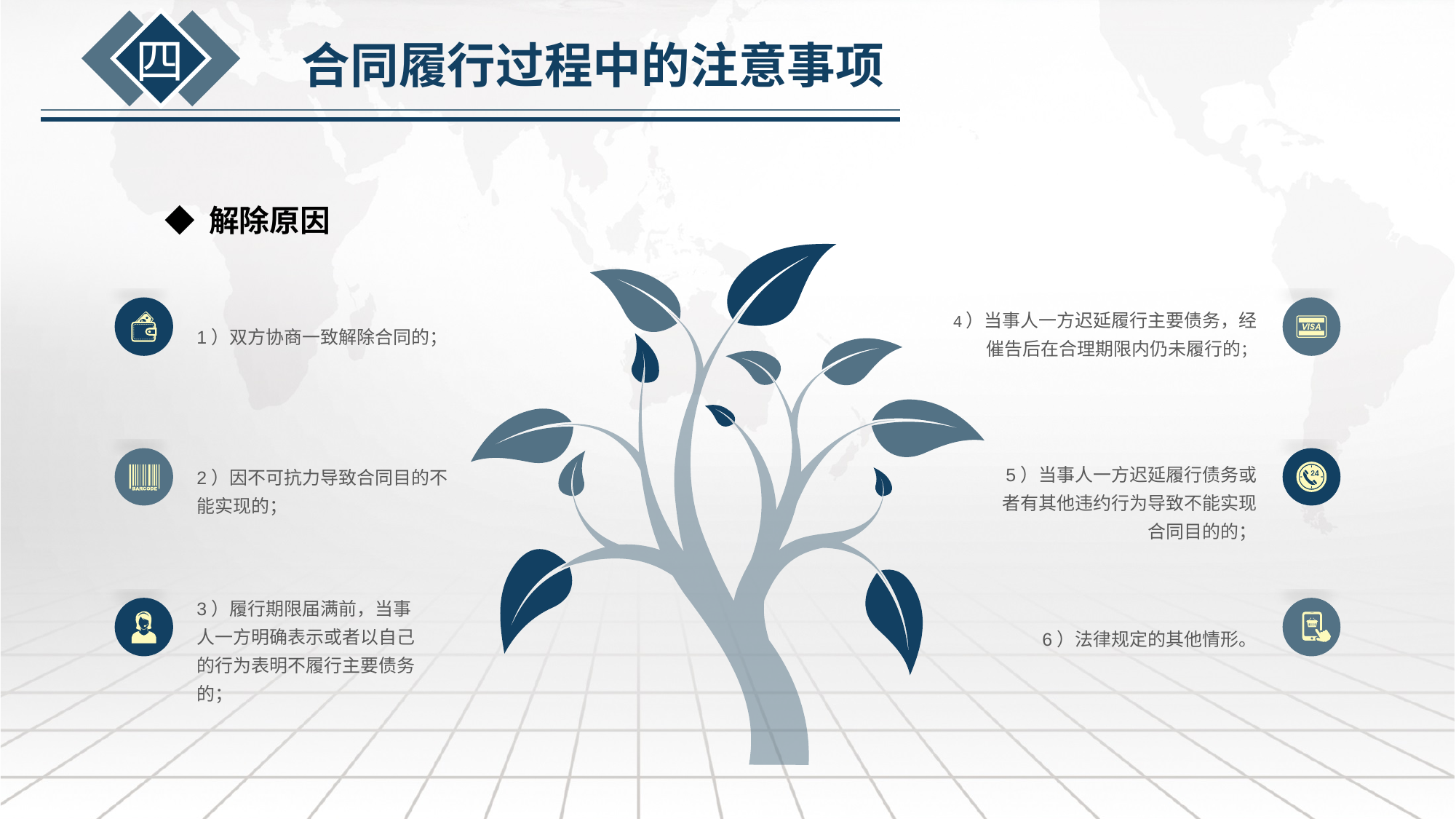

四
合同履行过程中的注意事项
◆ 解除原因

4）当事人一方迟延履行主要债务，经催告后在合理期限内仍未履行的；

1）双方协商一致解除合同的；

5）当事人一方迟延履行债务或者有其他违约行为导致不能实现合同目的的；
2）因不可抗力导致合同目的不能实现的；

3）履行期限届满前，当事人一方明确表示或者以自己的行为表明不履行主要债务的；

6）法律规定的其他情形。